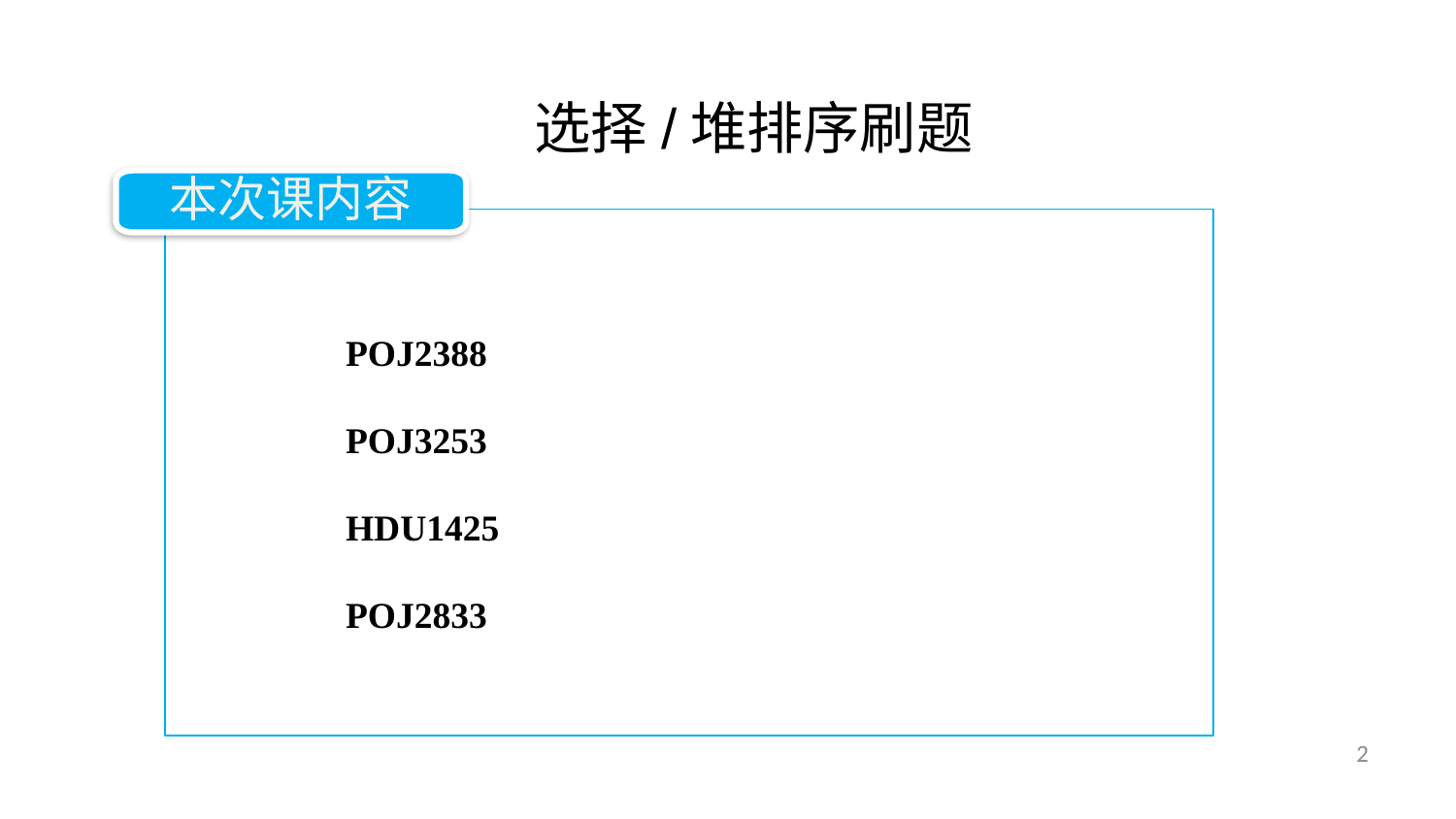

选择/堆排序刷题
本次课内容

POJ2388
POJ3253
HDU1425
POJ2833
2